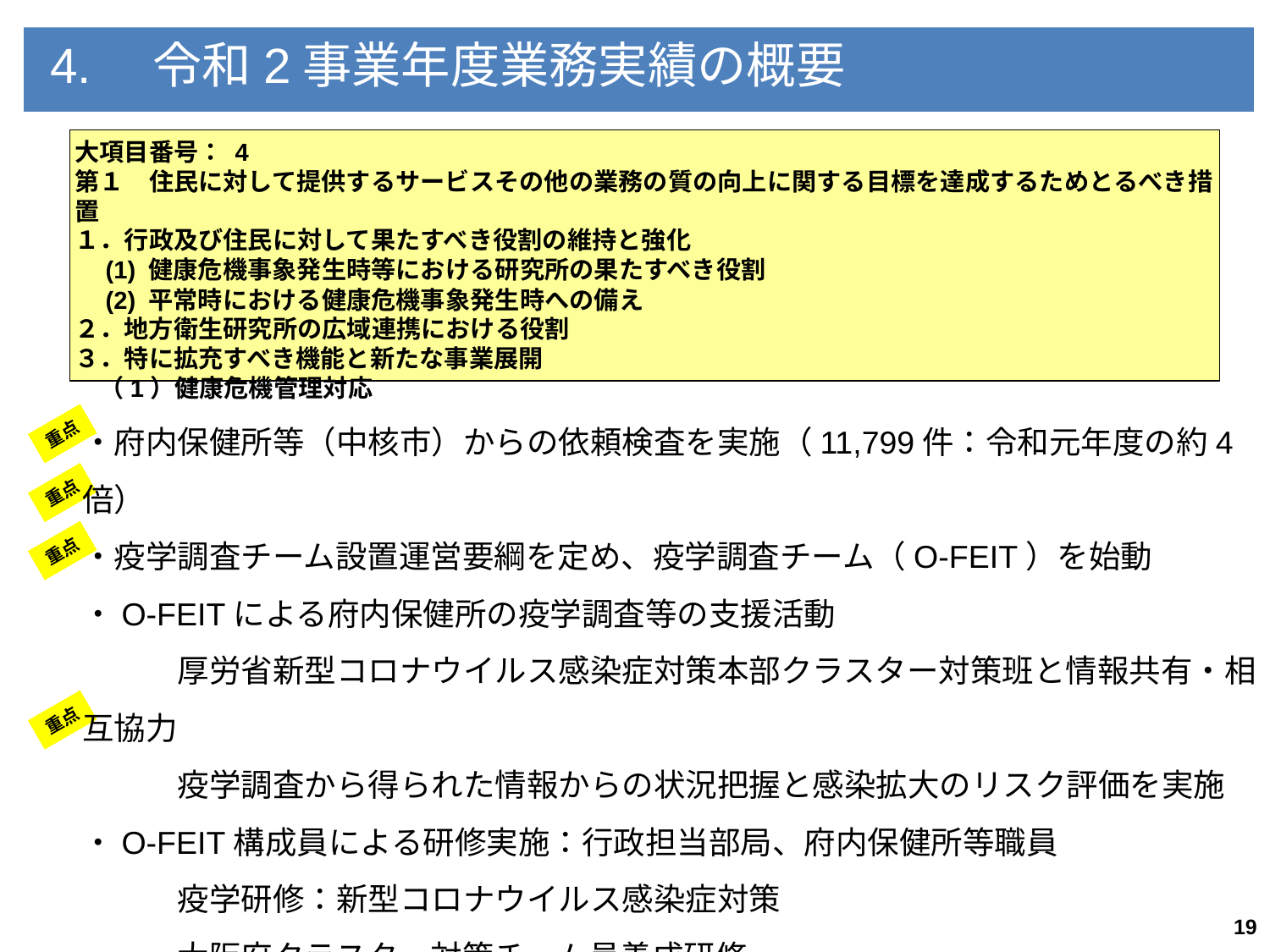

4.　令和2事業年度業務実績の概要
大項目番号： 4
第１　住民に対して提供するサービスその他の業務の質の向上に関する目標を達成するためとるべき措置
１．行政及び住民に対して果たすべき役割の維持と強化
　(1) 健康危機事象発生時等における研究所の果たすべき役割
　(2) 平常時における健康危機事象発生時への備え
２．地方衛生研究所の広域連携における役割
３．特に拡充すべき機能と新たな事業展開
　（1）健康危機管理対応

・府内保健所等（中核市）からの依頼検査を実施（11,799件：令和元年度の約4倍）
・疫学調査チーム設置運営要綱を定め、疫学調査チーム（O-FEIT）を始動
・O-FEITによる府内保健所の疫学調査等の支援活動
　　　厚労省新型コロナウイルス感染症対策本部クラスター対策班と情報共有・相互協力
　　　疫学調査から得られた情報からの状況把握と感染拡大のリスク評価を実施
・O-FEIT構成員による研修実施：行政担当部局、府内保健所等職員
　　　疫学研修：新型コロナウイルス感染症対策
　　　大阪府クラスター対策チーム員養成研修
重点
重点
重点
重点
19